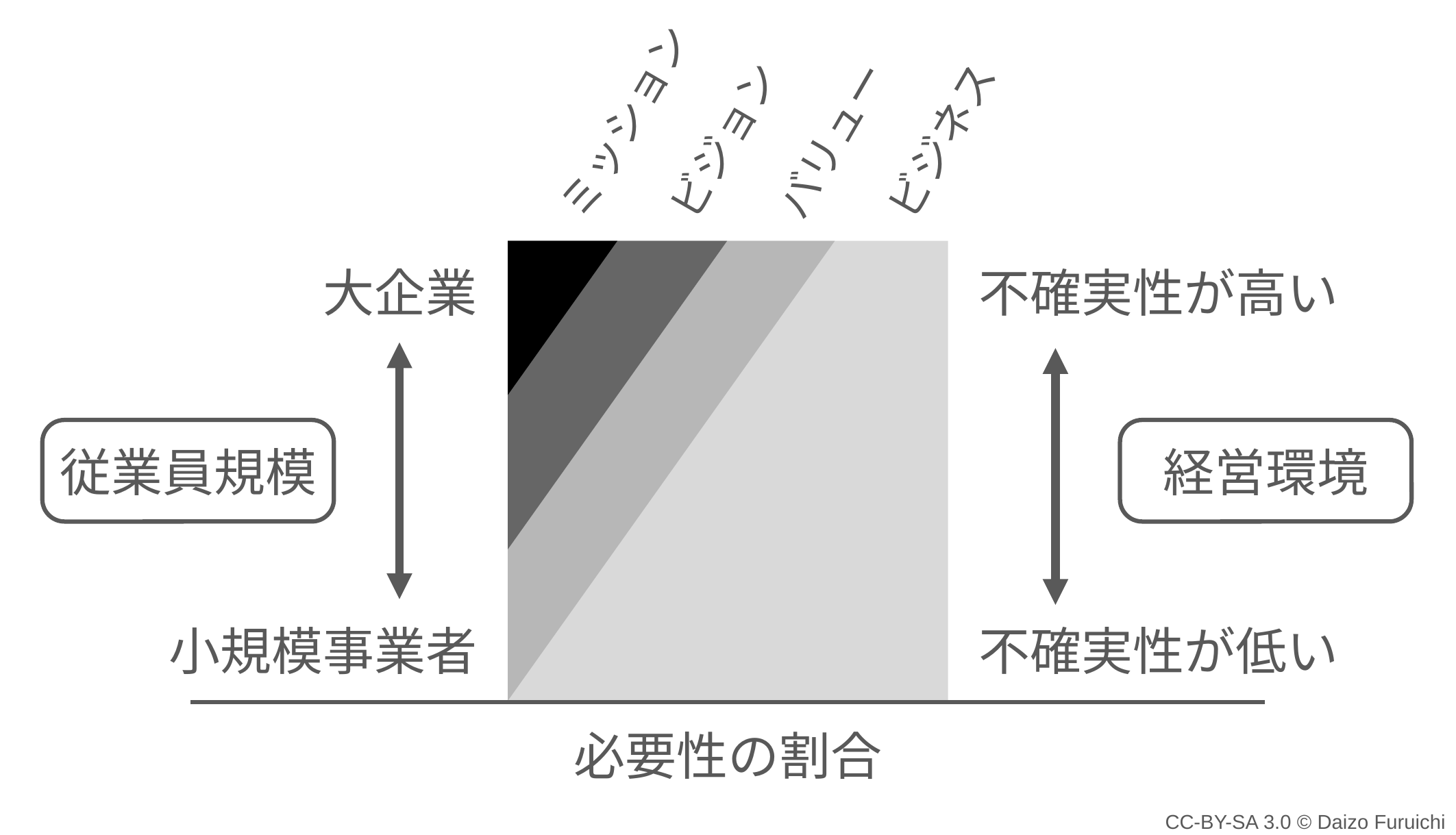

ミッション
ビジョン
バリュー
ビジネス
大企業

不確実性が高い

従業員規模
経営環境
小規模事業者
不確実性が低い
必要性の割合